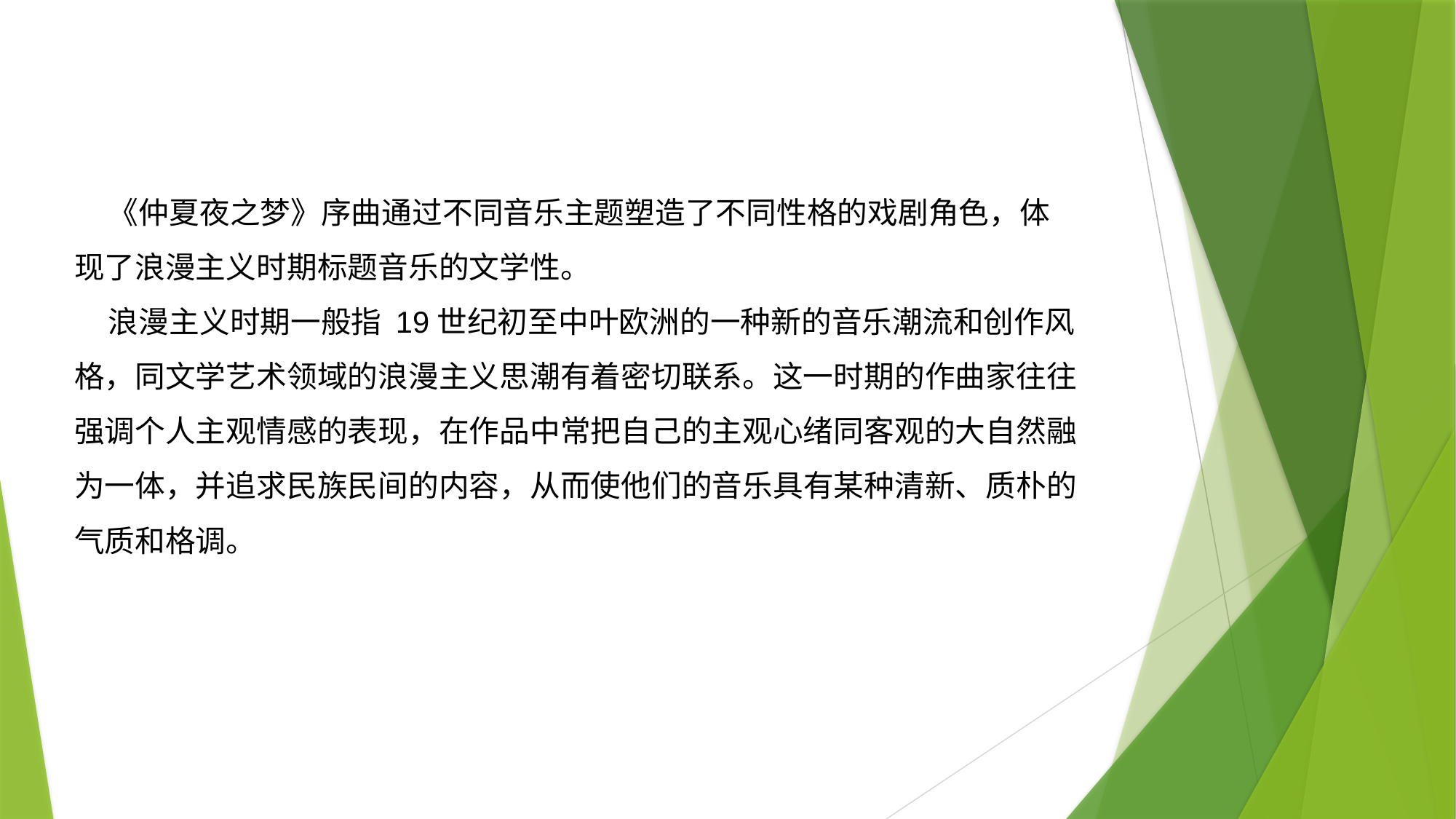

《仲夏夜之梦》序曲通过不同音乐主题塑造了不同性格的戏剧角色，体现了浪漫主义时期标题音乐的文学性。
    浪漫主义时期一般指 19世纪初至中叶欧洲的一种新的音乐潮流和创作风格，同文学艺术领域的浪漫主义思潮有着密切联系。这一时期的作曲家往往强调个人主观情感的表现，在作品中常把自己的主观心绪同客观的大自然融为一体，并追求民族民间的内容，从而使他们的音乐具有某种清新、质朴的气质和格调。